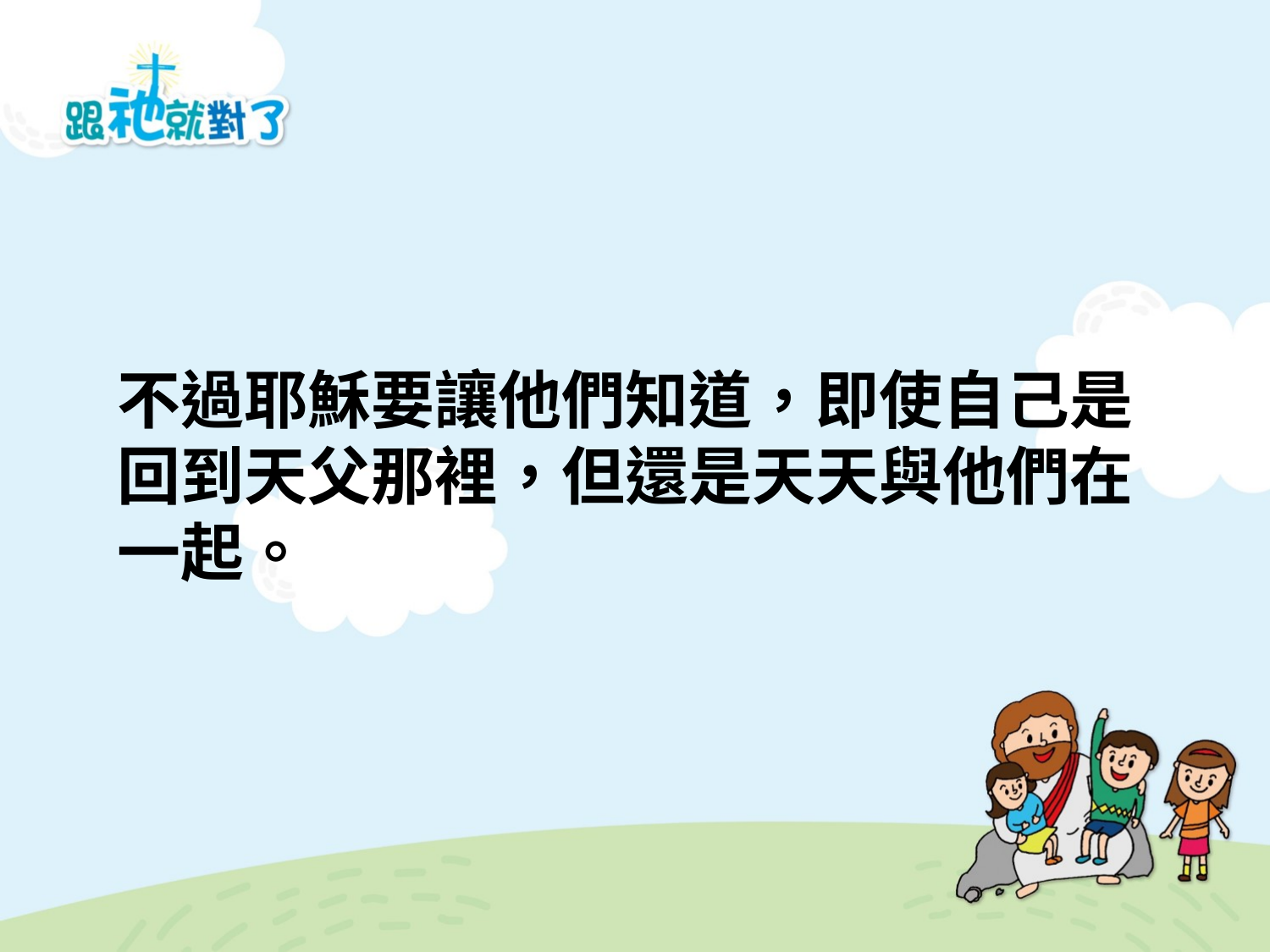

不過耶穌要讓他們知道，即使自己是回到天父那裡，但還是天天與他們在一起。